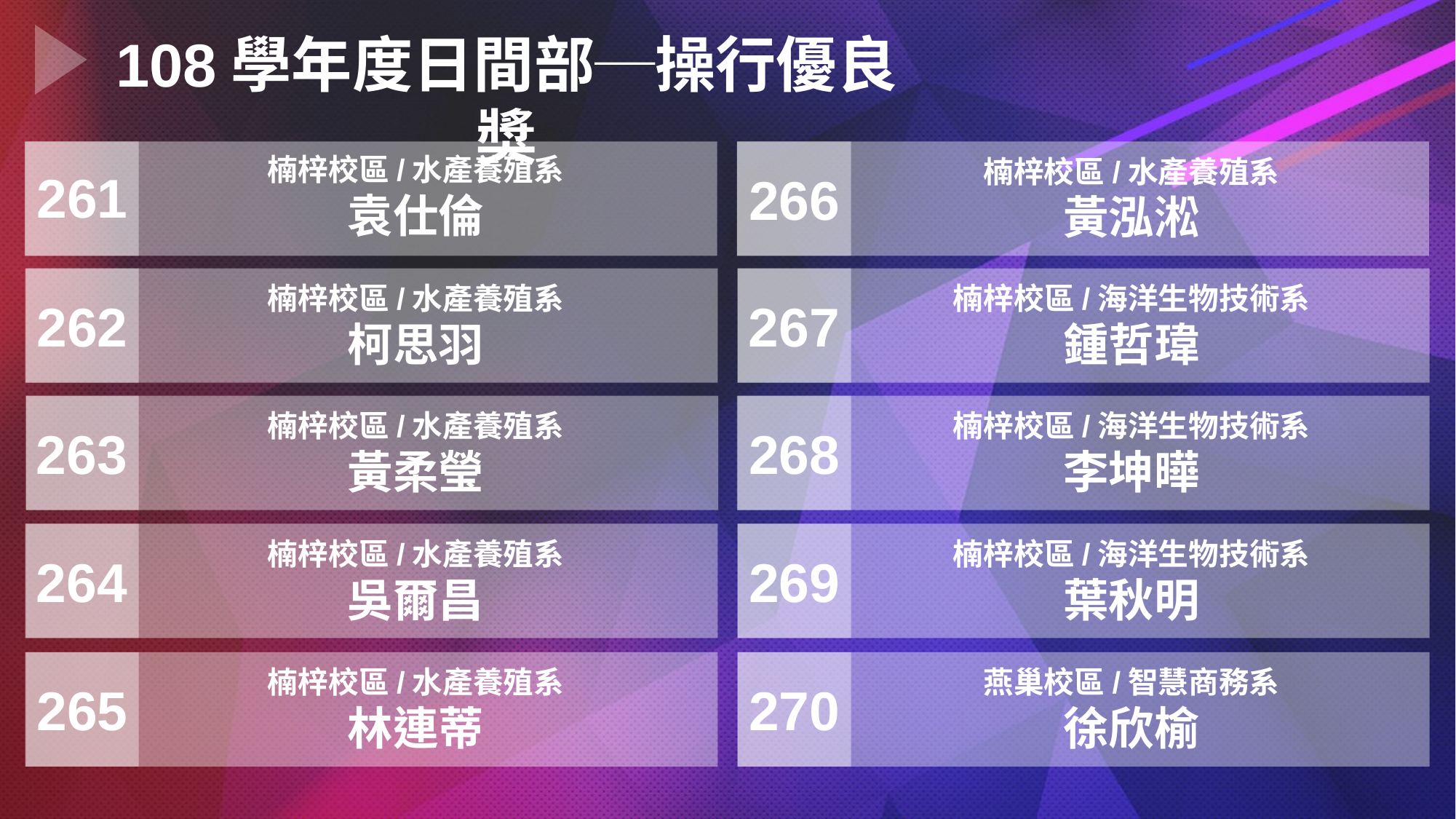

108學年度日間部─操行優良獎

楠梓校區/水產養殖系
袁仕倫
楠梓校區/水產養殖系
黃泓淞
261
266

楠梓校區/水產養殖系
柯思羽
楠梓校區/海洋生物技術系
鍾哲瑋
267
262

楠梓校區/水產養殖系
黃柔瑩
楠梓校區/海洋生物技術系
李坤曄
268
263

楠梓校區/水產養殖系
吳爾昌
楠梓校區/海洋生物技術系
葉秋明
264
269

楠梓校區/水產養殖系
林連蒂
燕巢校區/智慧商務系
徐欣榆
265
270